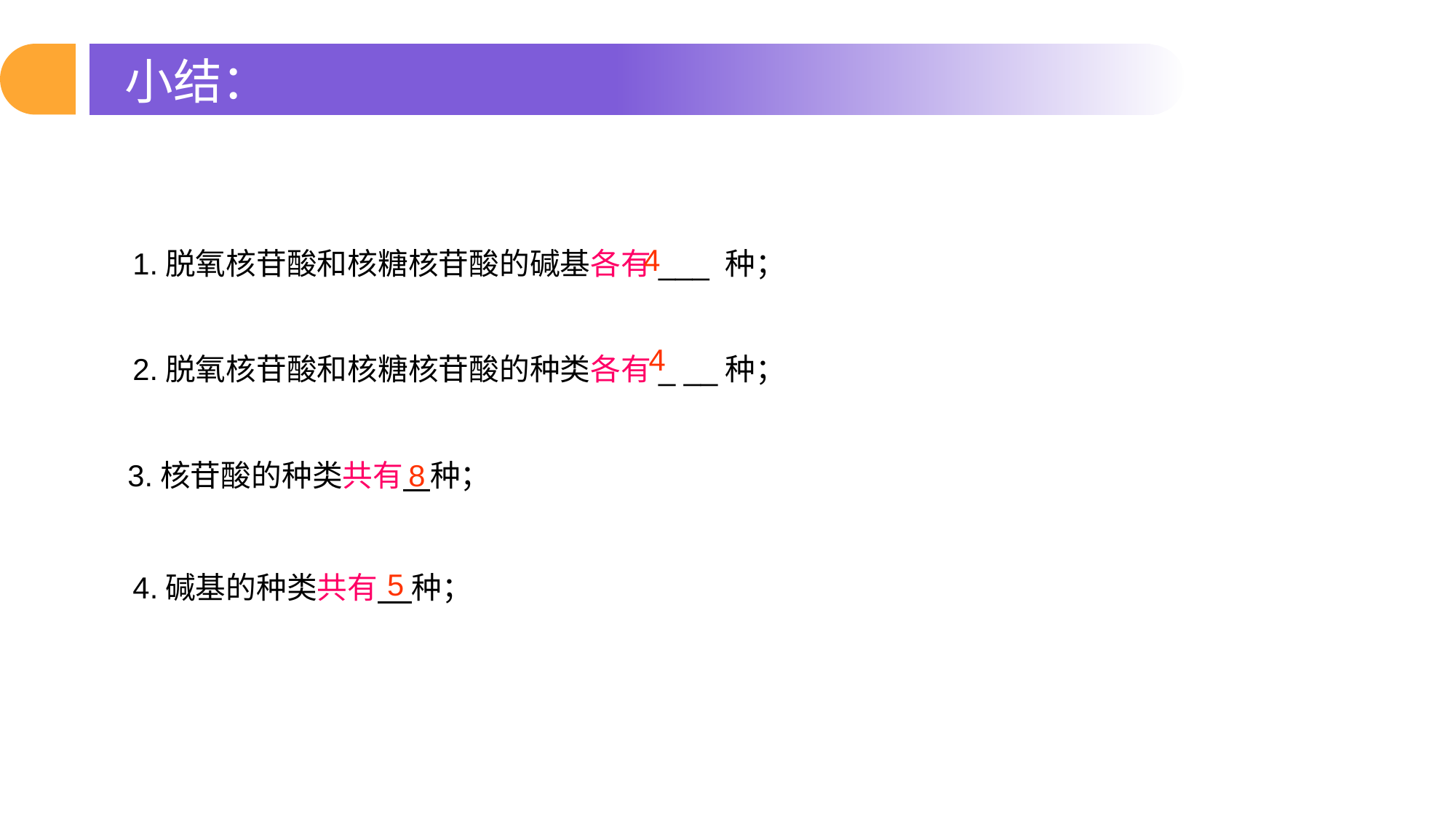

小结：
1.脱氧核苷酸和核糖核苷酸的碱基各有___ 种；
4
2.脱氧核苷酸和核糖核苷酸的种类各有_ __种；
4
3.核苷酸的种类共有    种；
8
5
4.碱基的种类共有     种；